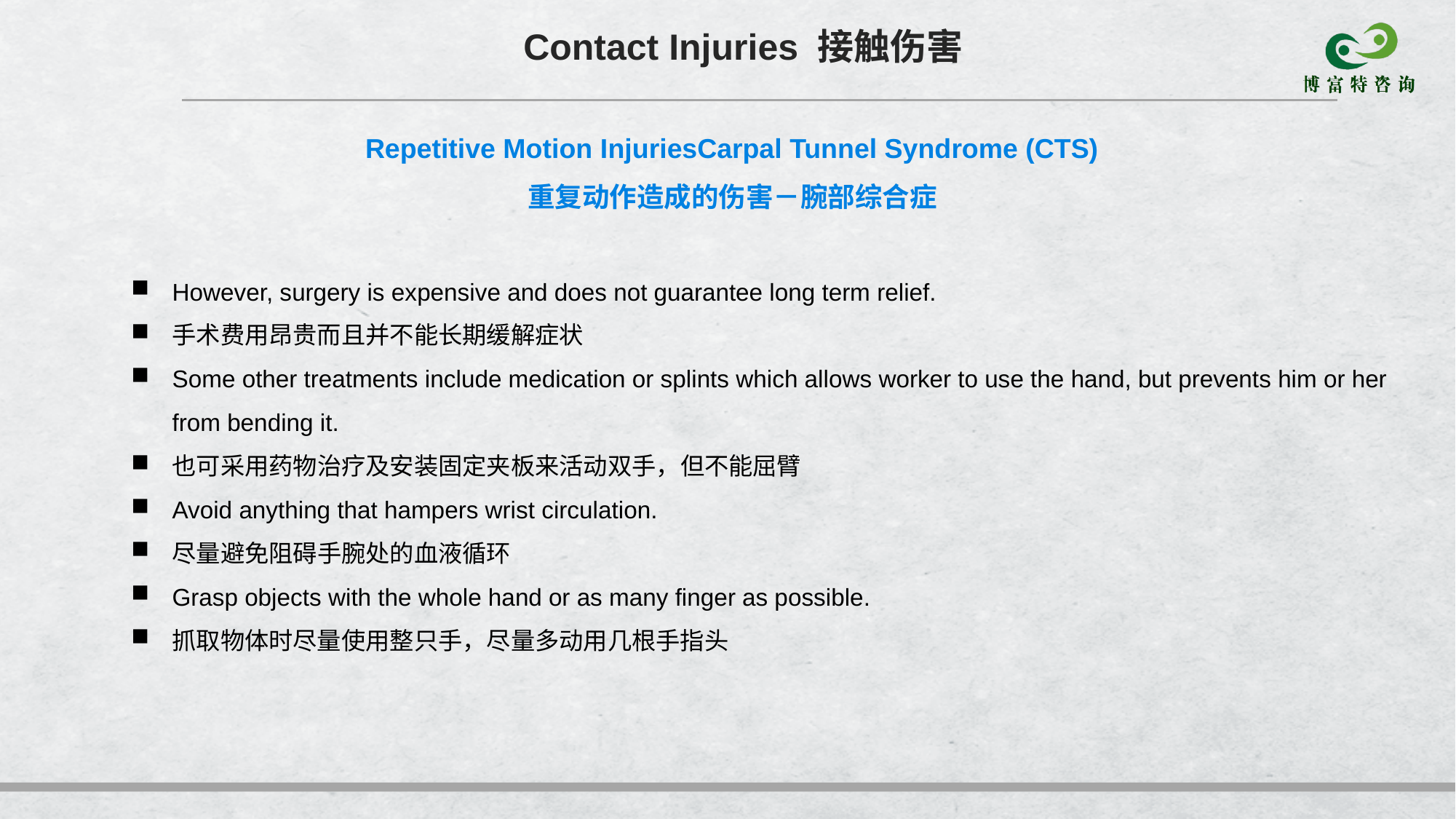

Contact Injuries 接触伤害
Repetitive Motion InjuriesCarpal Tunnel Syndrome (CTS)
重复动作造成的伤害－腕部综合症

However, surgery is expensive and does not guarantee long term relief.
手术费用昂贵而且并不能长期缓解症状
Some other treatments include medication or splints which allows worker to use the hand, but prevents him or her from bending it.
也可采用药物治疗及安装固定夹板来活动双手，但不能屈臂
Avoid anything that hampers wrist circulation.
尽量避免阻碍手腕处的血液循环
Grasp objects with the whole hand or as many finger as possible.
抓取物体时尽量使用整只手，尽量多动用几根手指头